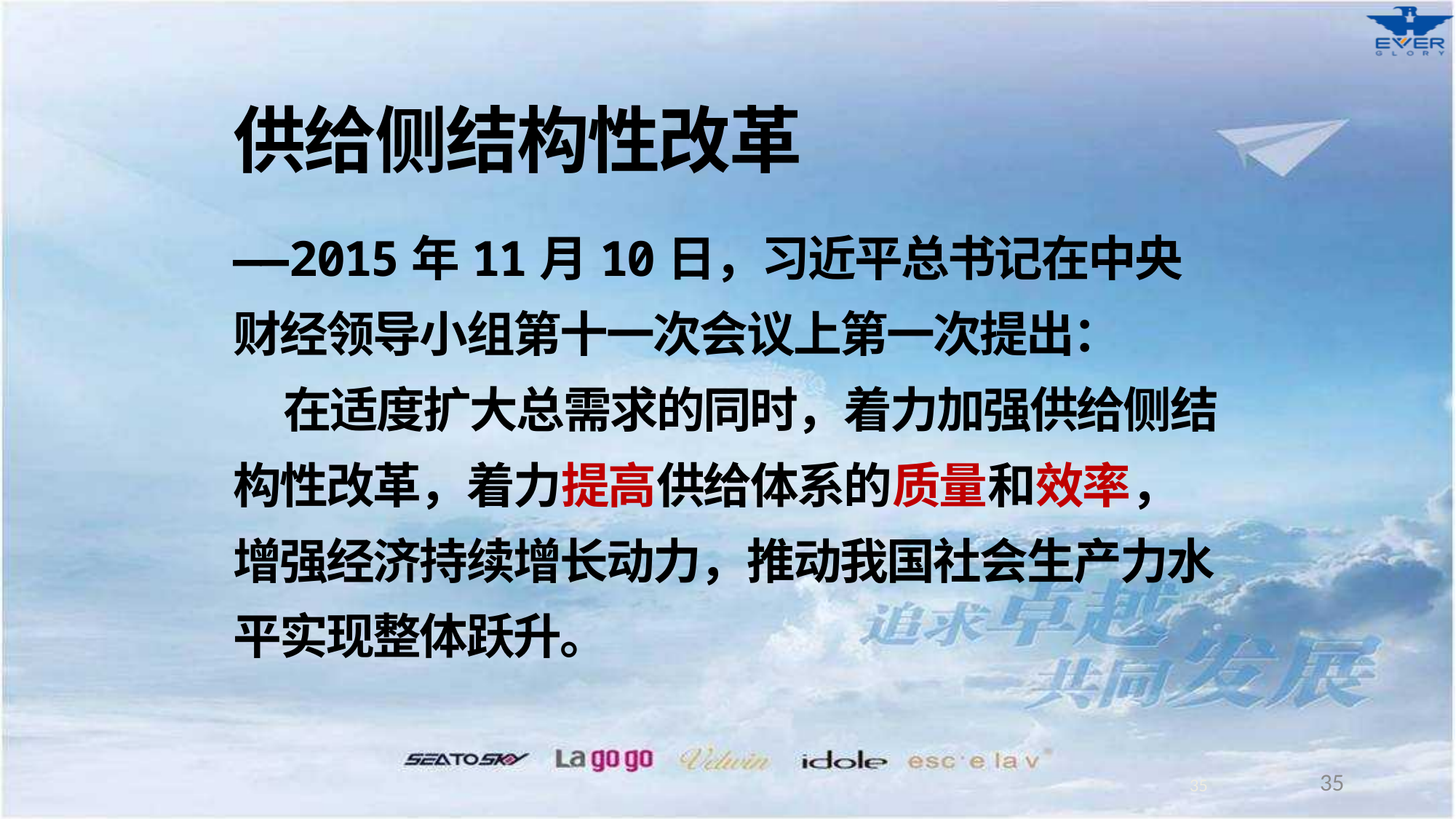

供给侧结构性改革

——2015年11月10日，习近平总书记在中央财经领导小组第十一次会议上第一次提出：
    在适度扩大总需求的同时，着力加强供给侧结构性改革，着力提高供给体系的质量和效率，增强经济持续增长动力，推动我国社会生产力水平实现整体跃升。
35
35